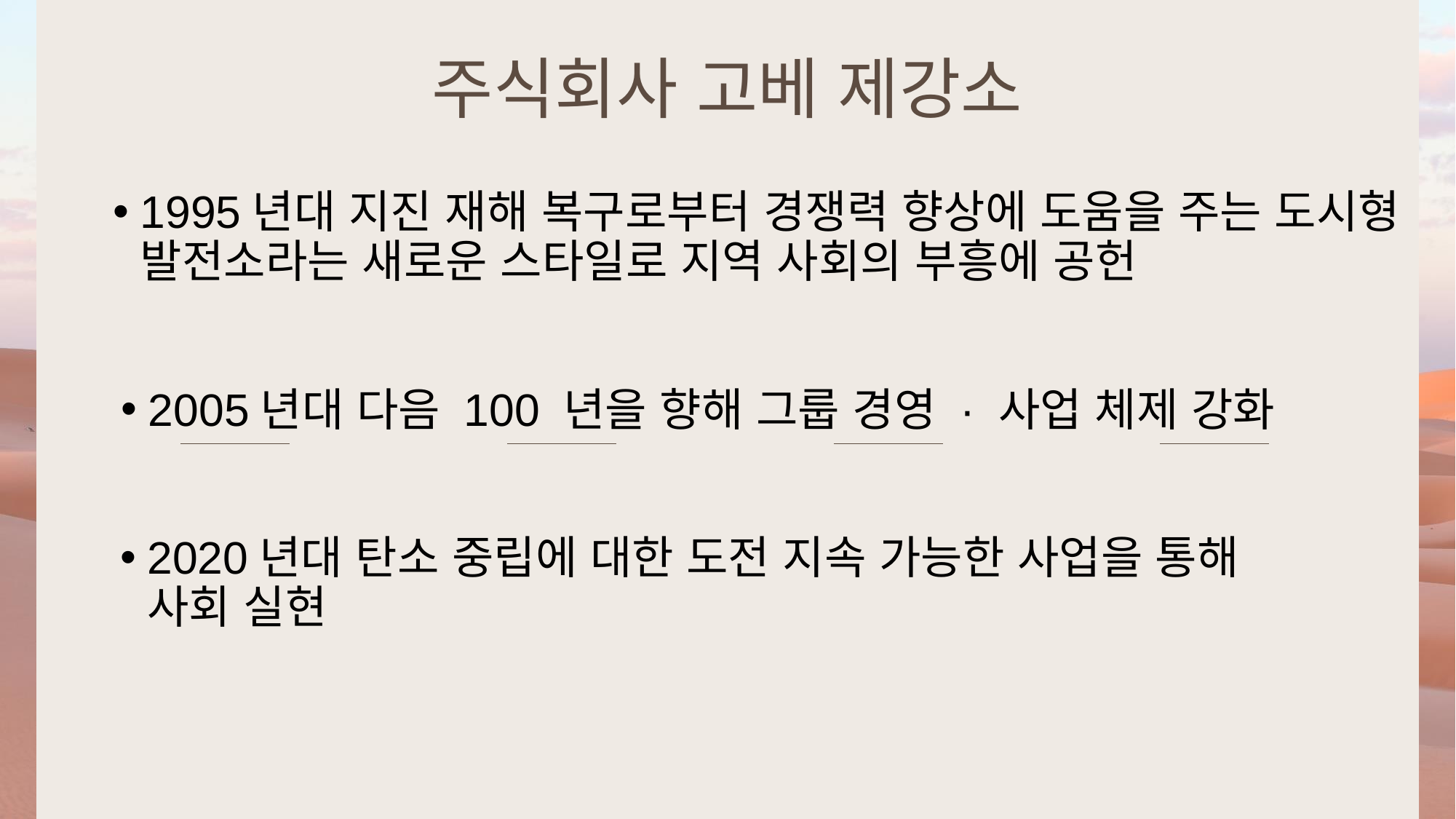

# 주식회사 고베 제강소

1995년대 지진 재해 복구로부터 경쟁력 향상에 도움을 주는 도시형 발전소라는 새로운 스타일로 지역 사회의 부흥에 공헌

2005년대 다음 100 년을 향해 그룹 경영 · 사업 체제 강화

2020년대 탄소 중립에 대한 도전 지속 가능한 사업을 통해
사회 실현